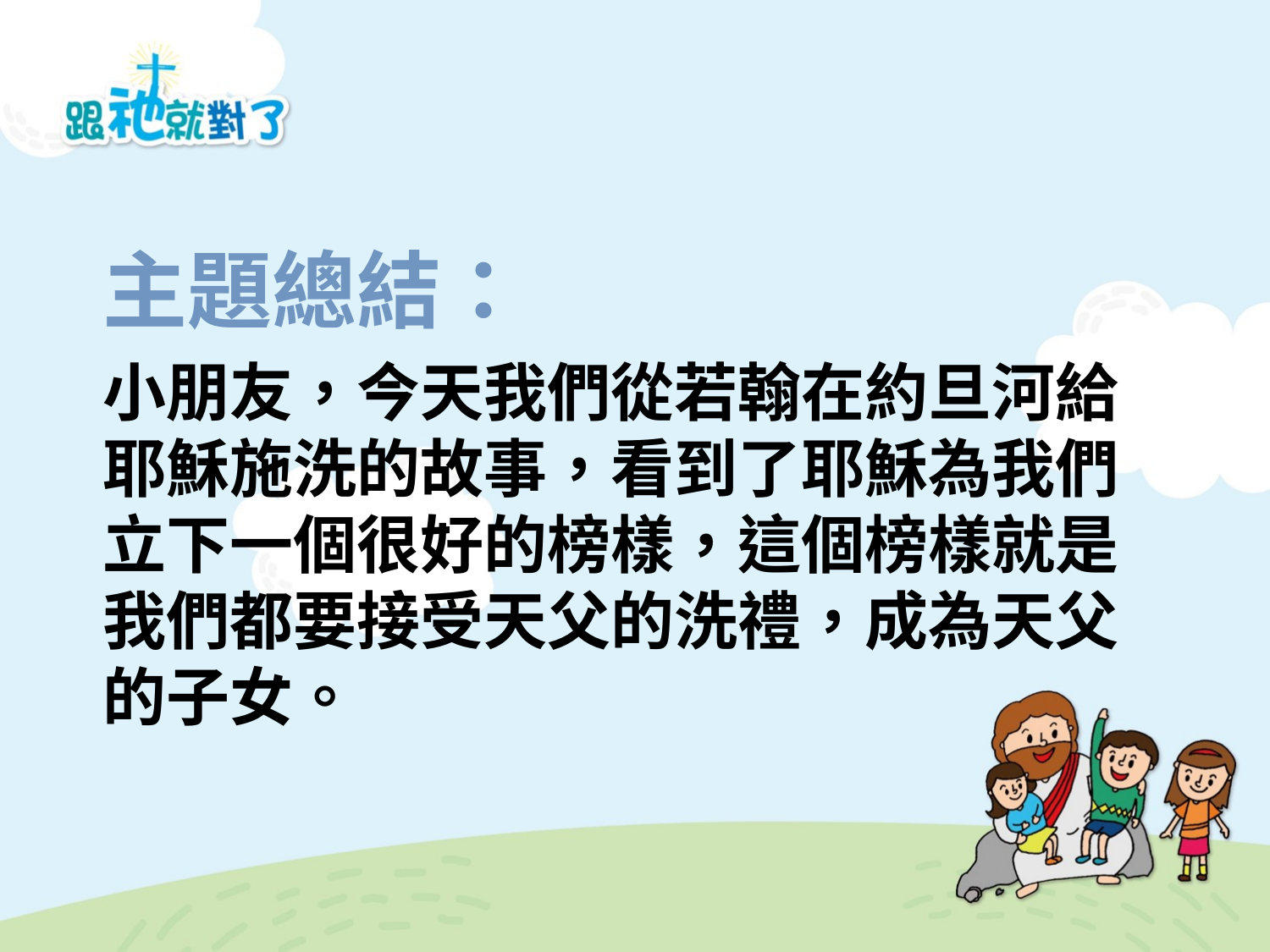

主題總結：
小朋友，今天我們從若翰在約旦河給耶穌施洗的故事，看到了耶穌為我們立下一個很好的榜樣，這個榜樣就是我們都要接受天父的洗禮，成為天父的子女。